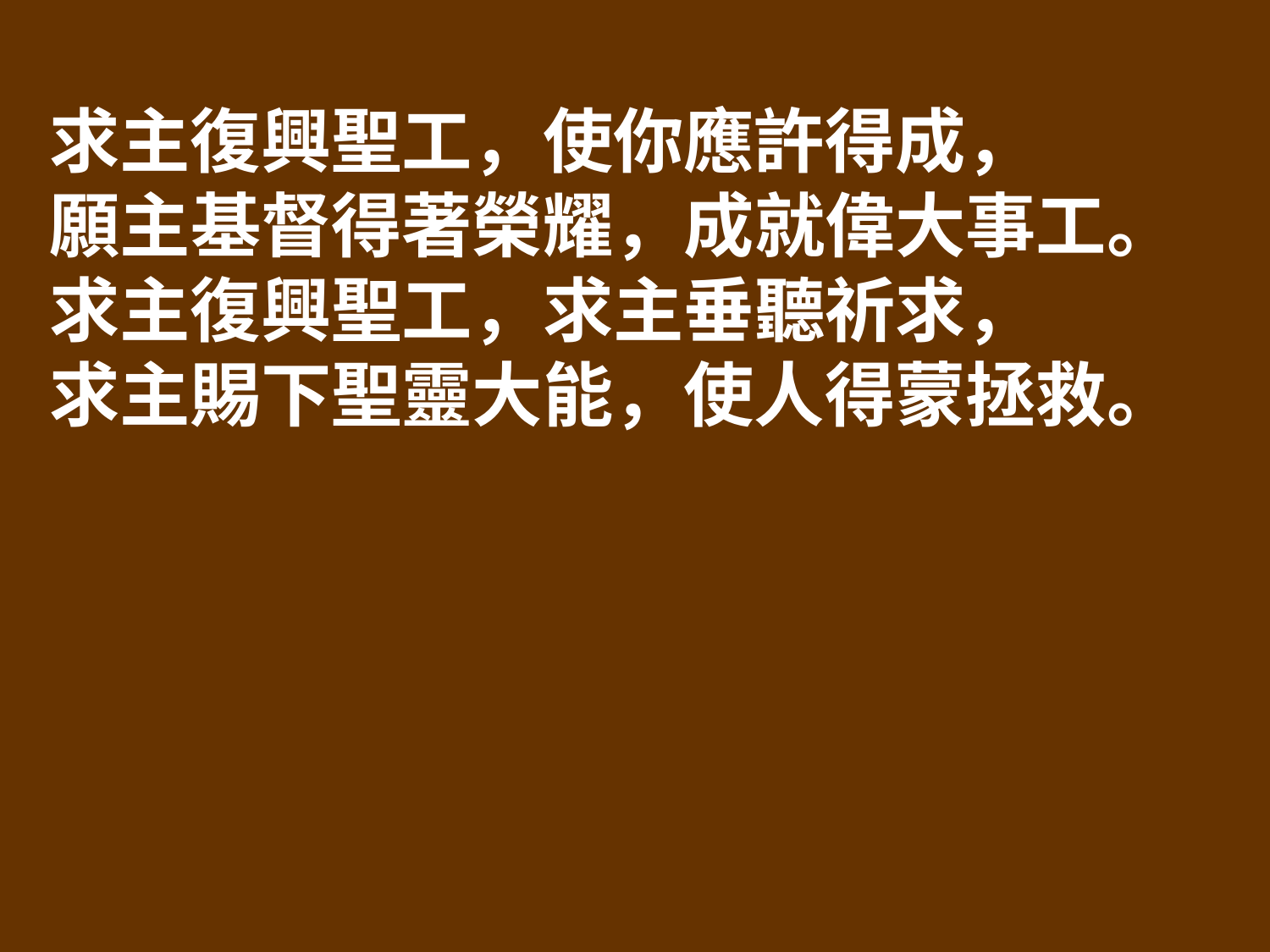

求主復興聖工，使你應許得成，
願主基督得著榮耀，成就偉大事工。
求主復興聖工，求主垂聽祈求，
求主賜下聖靈大能，使人得蒙拯救。